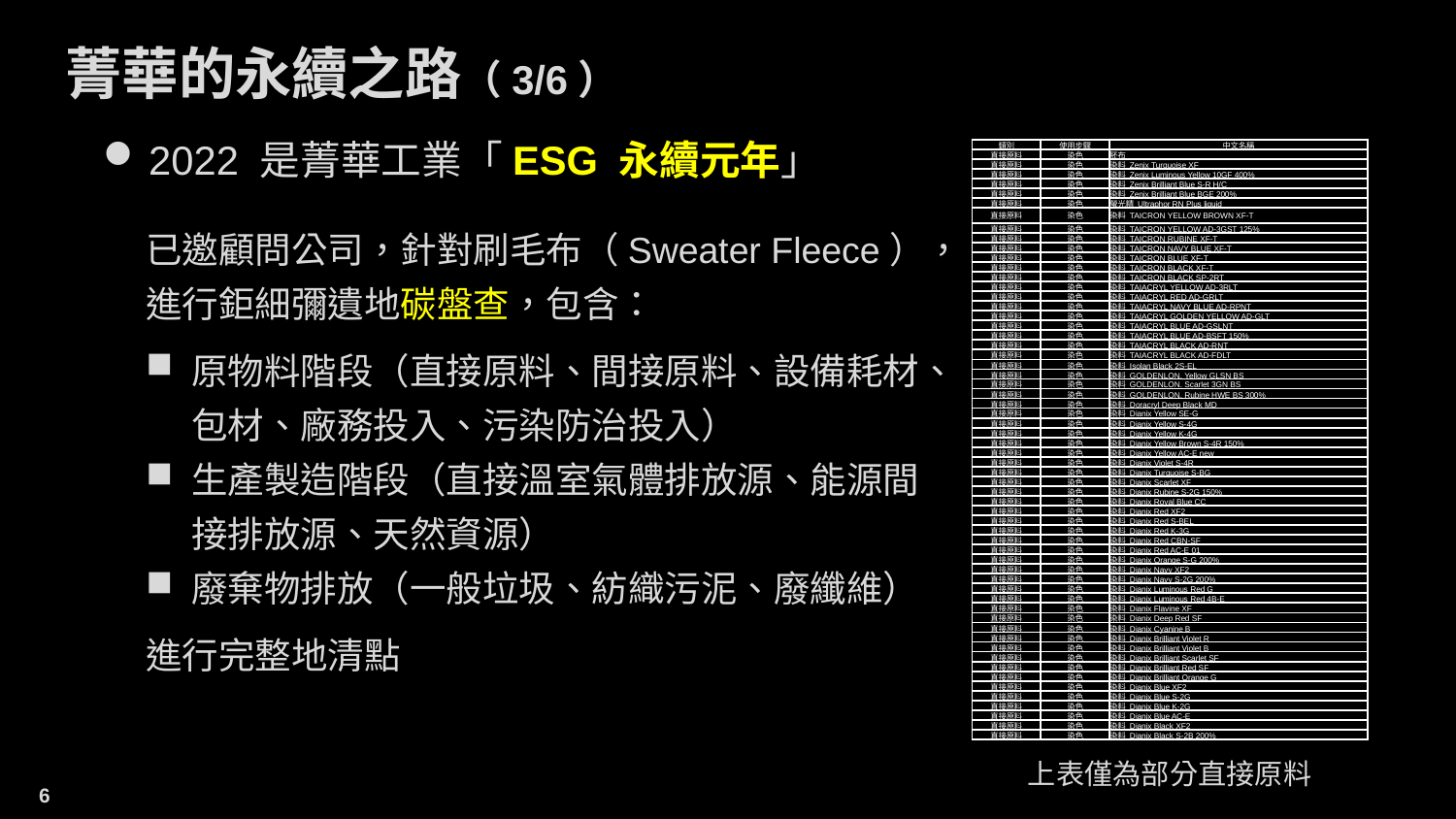

菁華的永續之路（3/6）
2022 是菁華工業「ESG 永續元年」
| 類別 | 使用步驟 | 中文名稱 |
| --- | --- | --- |
| 直接原料 | 染色 | 胚布 |
| 直接原料 | 染色 | 染料 Zenix Turquoise XF |
| 直接原料 | 染色 | 染料 Zenix Luminous Yellow 10GF 400% |
| 直接原料 | 染色 | 染料 Zenix Brilliant Blue S-R H/C |
| 直接原料 | 染色 | 染料 Zenix Brilliant Blue BGE 200% |
| 直接原料 | 染色 | 螢光精 Ultraphor RN Plus liquid |
| 直接原料 | 染色 | 染料 TAICRON YELLOW BROWN XF-T |
| 直接原料 | 染色 | 染料 TAICRON YELLOW AD-3GST 125% |
| 直接原料 | 染色 | 染料 TAICRON RUBINE XF-T |
| 直接原料 | 染色 | 染料 TAICRON NAVY BLUE XF-T |
| 直接原料 | 染色 | 染料 TAICRON BLUE XF-T |
| 直接原料 | 染色 | 染料 TAICRON BLACK XF-T |
| 直接原料 | 染色 | 染料 TAICRON BLACK SP-2RT |
| 直接原料 | 染色 | 染料 TAIACRYL YELLOW AD-3RLT |
| 直接原料 | 染色 | 染料 TAIACRYL RED AD-GRLT |
| 直接原料 | 染色 | 染料 TAIACRYL NAVY BLUE AD-RPNT |
| 直接原料 | 染色 | 染料 TAIACRYL GOLDEN YELLOW AD-GLT |
| 直接原料 | 染色 | 染料 TAIACRYL BLUE AD-GSLNT |
| 直接原料 | 染色 | 染料 TAIACRYL BLUE AD-BSFT 150% |
| 直接原料 | 染色 | 染料 TAIACRYL BLACK AD-RNT |
| 直接原料 | 染色 | 染料 TAIACRYL BLACK AD-FDLT |
| 直接原料 | 染色 | 染料 Isolan Black 2S-EL |
| 直接原料 | 染色 | 染料 GOLDENLON. Yellow GLSN BS |
| 直接原料 | 染色 | 染料 GOLDENLON. Scarlet 3GN BS |
| 直接原料 | 染色 | 染料 GOLDENLON. Rubine HWE BS 300% |
| 直接原料 | 染色 | 染料 Doracryl Deep Black MD |
| 直接原料 | 染色 | 染料 Dianix Yellow SE-G |
| 直接原料 | 染色 | 染料 Dianix Yellow S-4G |
| 直接原料 | 染色 | 染料 Dianix Yellow K-4G |
| 直接原料 | 染色 | 染料 Dianix Yellow Brown S-4R 150% |
| 直接原料 | 染色 | 染料 Dianix Yellow AC-E new |
| 直接原料 | 染色 | 染料 Dianix Violet S-4R |
| 直接原料 | 染色 | 染料 Dianix Turquoise S-BG |
| 直接原料 | 染色 | 染料 Dianix Scarlet XF |
| 直接原料 | 染色 | 染料 Dianix Rubine S-2G 150% |
| 直接原料 | 染色 | 染料 Dianix Royal Blue CC |
| 直接原料 | 染色 | 染料 Dianix Red XF2 |
| 直接原料 | 染色 | 染料 Dianix Red S-BEL |
| 直接原料 | 染色 | 染料 Dianix Red K-3G |
| 直接原料 | 染色 | 染料 Dianix Red CBN-SF |
| 直接原料 | 染色 | 染料 Dianix Red AC-E 01 |
| 直接原料 | 染色 | 染料 Dianix Orange S-G 200% |
| 直接原料 | 染色 | 染料 Dianix Navy XF2 |
| 直接原料 | 染色 | 染料 Dianix Navy S-2G 200% |
| 直接原料 | 染色 | 染料 Dianix Luminous Red G |
| 直接原料 | 染色 | 染料 Dianix Luminous Red 4B-E |
| 直接原料 | 染色 | 染料 Dianix Flavine XF |
| 直接原料 | 染色 | 染料 Dianix Deep Red SF |
| 直接原料 | 染色 | 染料 Dianix Cyanine B |
| 直接原料 | 染色 | 染料 Dianix Brilliant Violet R |
| 直接原料 | 染色 | 染料 Dianix Brilliant Violet B |
| 直接原料 | 染色 | 染料 Dianix Brilliant Scarlet SF |
| 直接原料 | 染色 | 染料 Dianix Brilliant Red SF |
| 直接原料 | 染色 | 染料 Dianix Brilliant Orange G |
| 直接原料 | 染色 | 染料 Dianix Blue XF2 |
| 直接原料 | 染色 | 染料 Dianix Blue S-2G |
| 直接原料 | 染色 | 染料 Dianix Blue K-2G |
| 直接原料 | 染色 | 染料 Dianix Blue AC-E |
| 直接原料 | 染色 | 染料 Dianix Black XF2 |
| 直接原料 | 染色 | 染料 Dianix Black S-2B 200% |
已邀顧問公司，針對刷毛布（Sweater Fleece），進行鉅細彌遺地碳盤查，包含：
原物料階段（直接原料、間接原料、設備耗材、包材、廠務投入、污染防治投入）
生產製造階段（直接溫室氣體排放源、能源間接排放源、天然資源）
廢棄物排放（一般垃圾、紡織污泥、廢纖維）
進行完整地清點
上表僅為部分直接原料
6